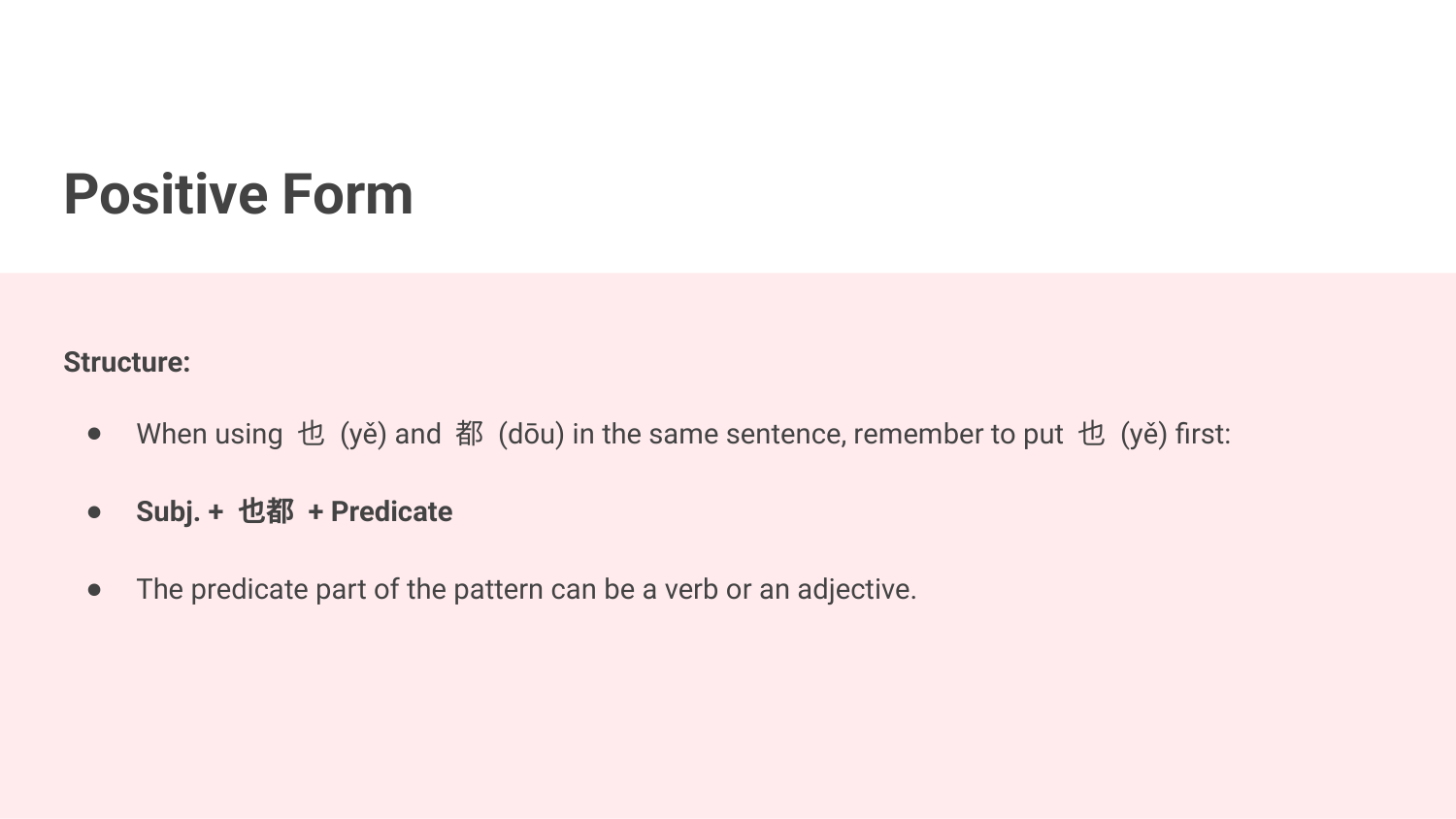

# Positive Form
Structure:
When using 也 (yě) and 都 (dōu) in the same sentence, remember to put 也 (yě) first:
Subj. + 也都 + Predicate
The predicate part of the pattern can be a verb or an adjective.